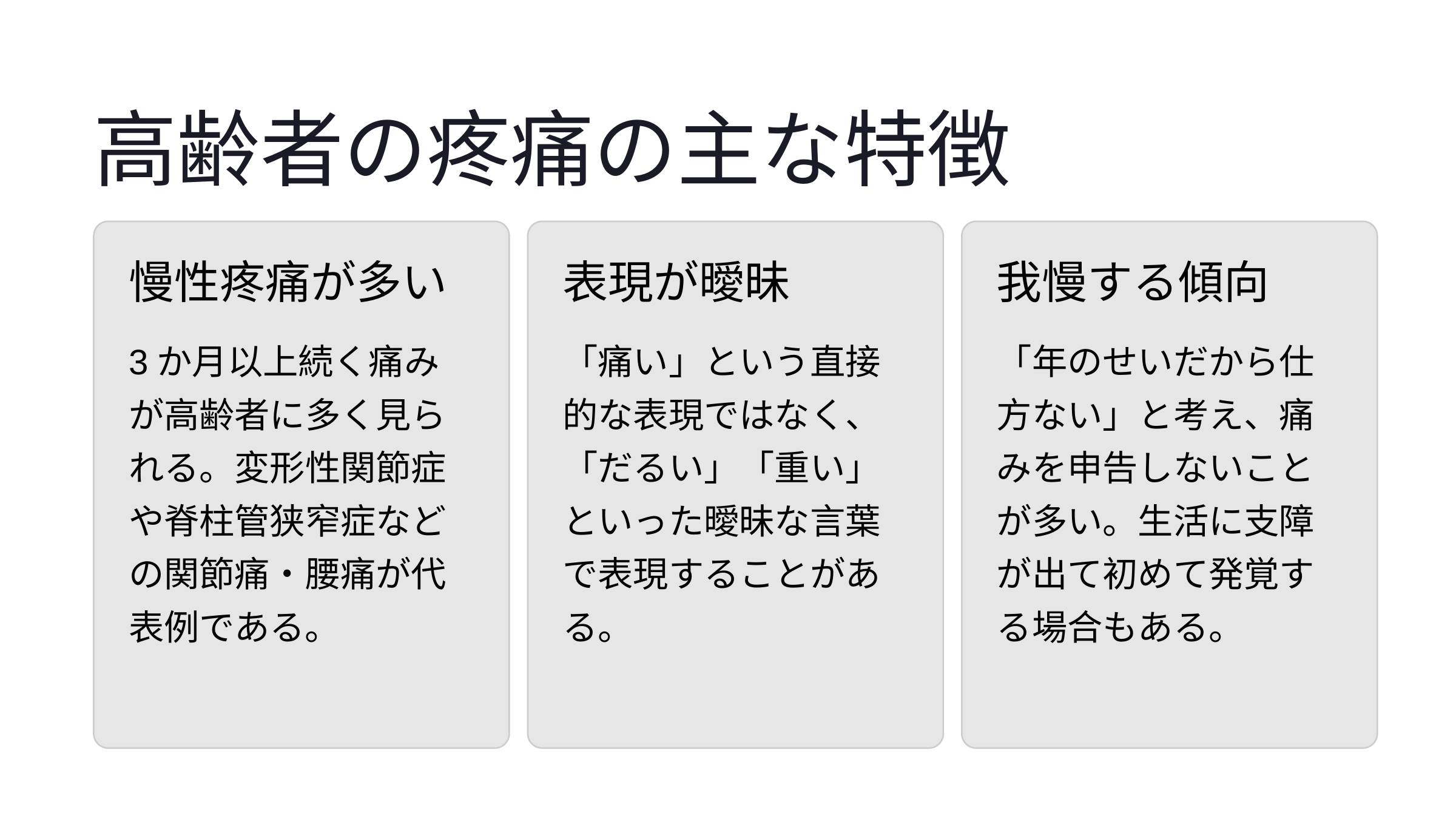

高齢者の疼痛の主な特徴

慢性疼痛が多い
表現が曖昧
我慢する傾向
3か月以上続く痛みが高齢者に多く見られる。変形性関節症や脊柱管狭窄症などの関節痛・腰痛が代表例である。
「痛い」という直接的な表現ではなく、「だるい」「重い」といった曖昧な言葉で表現することがある。
「年のせいだから仕方ない」と考え、痛みを申告しないことが多い。生活に支障が出て初めて発覚する場合もある。